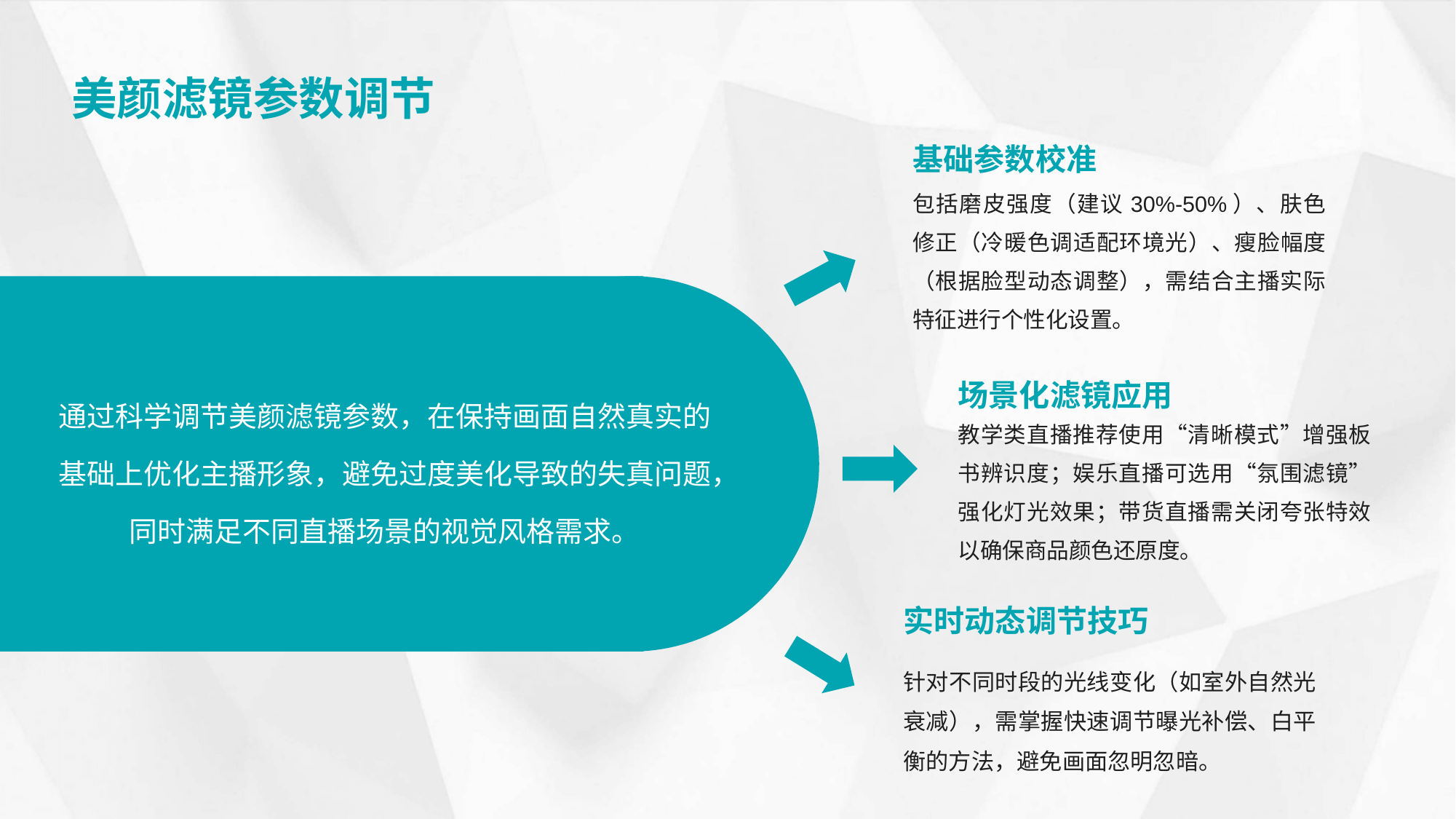

美颜滤镜参数调节
基础参数校准
包括磨皮强度（建议30%-50%）、肤色修正（冷暖色调适配环境光）、瘦脸幅度（根据脸型动态调整），需结合主播实际特征进行个性化设置。

通过科学调节美颜滤镜参数，在保持画面自然真实的基础上优化主播形象，避免过度美化导致的失真问题，同时满足不同直播场景的视觉风格需求。
场景化滤镜应用
教学类直播推荐使用“清晰模式”增强板书辨识度；娱乐直播可选用“氛围滤镜”强化灯光效果；带货直播需关闭夸张特效以确保商品颜色还原度。

实时动态调节技巧
针对不同时段的光线变化（如室外自然光衰减），需掌握快速调节曝光补偿、白平衡的方法，避免画面忽明忽暗。